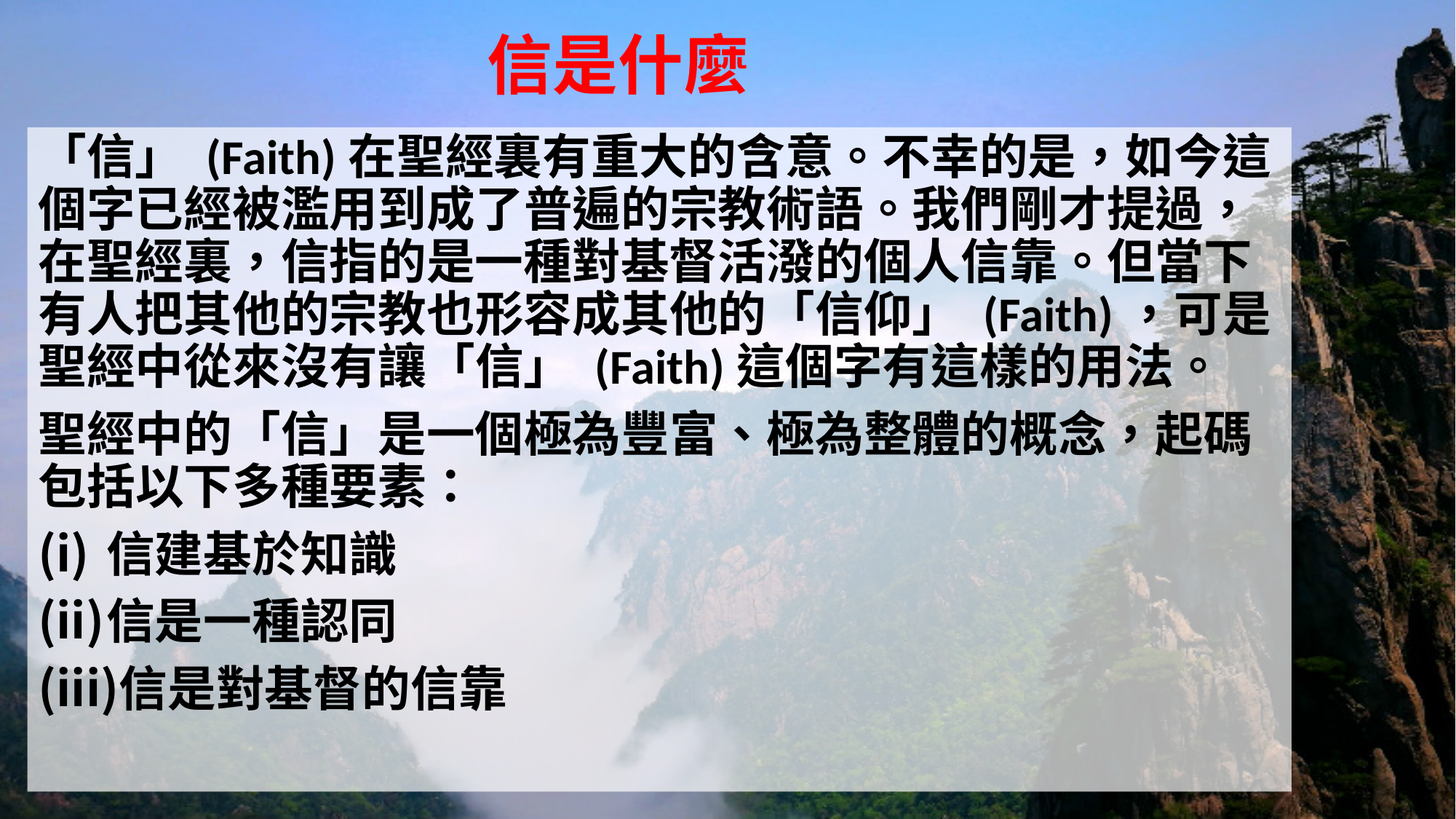

# 信是什麼
「信」 (Faith)在聖經裏有重大的含意。不幸的是，如今這個字已經被濫用到成了普遍的宗教術語。我們剛才提過，在聖經裏，信指的是一種對基督活潑的個人信靠。但當下有人把其他的宗教也形容成其他的「信仰」 (Faith)，可是聖經中從來沒有讓「信」 (Faith)這個字有這樣的用法。
聖經中的「信」是一個極為豐富、極為整體的概念，起碼包括以下多種要素：
信建基於知識
信是一種認同
信是對基督的信靠